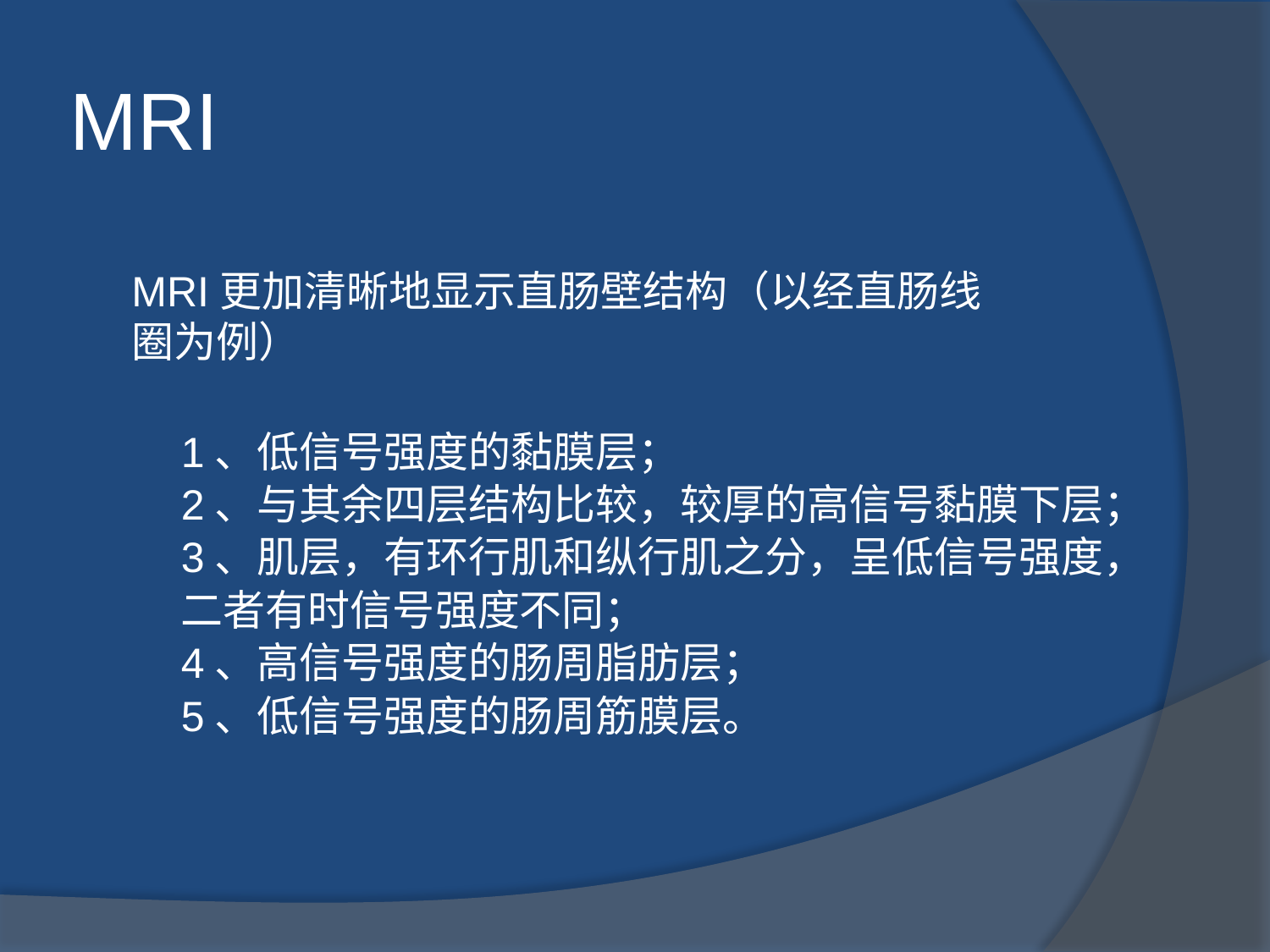

# MRI
MRI更加清晰地显示直肠壁结构（以经直肠线圈为例）
1、低信号强度的黏膜层；
2、与其余四层结构比较，较厚的高信号黏膜下层；
3、肌层，有环行肌和纵行肌之分，呈低信号强度，二者有时信号强度不同；
4、高信号强度的肠周脂肪层；
5、低信号强度的肠周筋膜层。